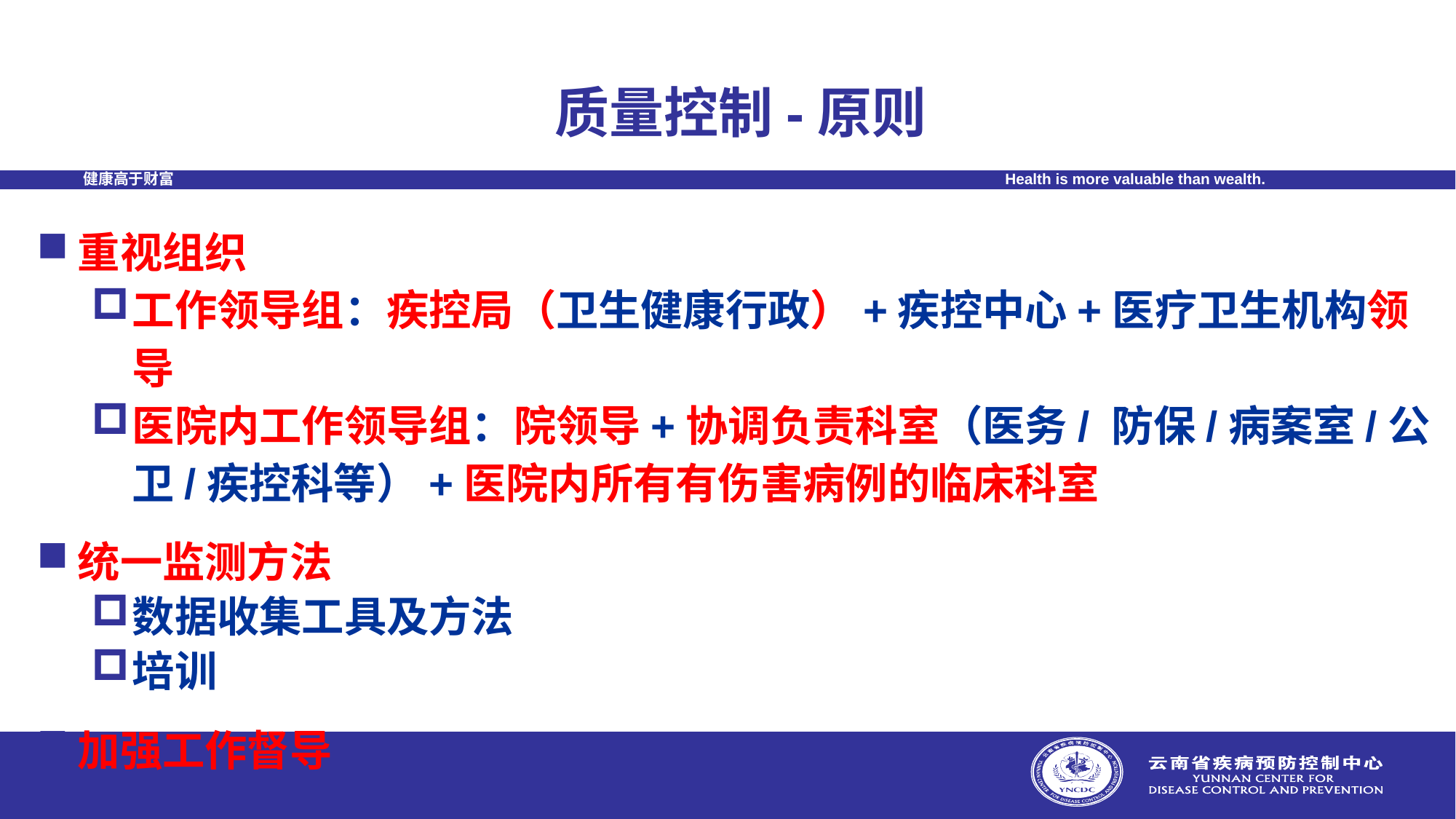

# 质量控制-原则

重视组织
工作领导组：疾控局（卫生健康行政）+疾控中心+医疗卫生机构领导
医院内工作领导组：院领导+协调负责科室（医务/ 防保/病案室/公卫/疾控科等）+医院内所有有伤害病例的临床科室
统一监测方法
数据收集工具及方法
培训
加强工作督导